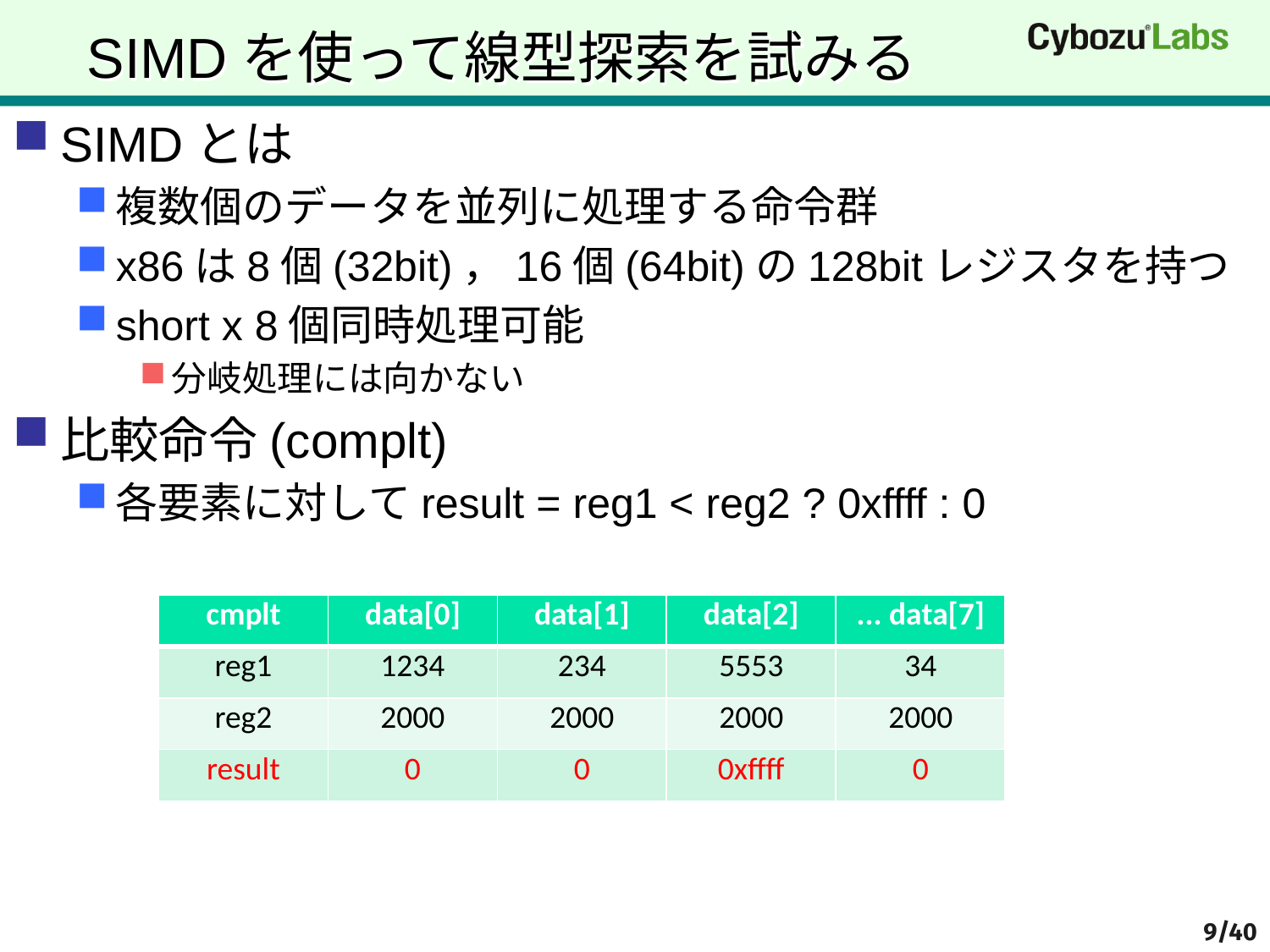

# SIMDを使って線型探索を試みる
SIMDとは
複数個のデータを並列に処理する命令群
x86は8個(32bit)，16個(64bit)の128bitレジスタを持つ
short x 8個同時処理可能
分岐処理には向かない
比較命令(complt)
各要素に対してresult = reg1 < reg2 ? 0xffff : 0
| cmplt | data[0] | data[1] | data[2] | ... data[7] |
| --- | --- | --- | --- | --- |
| reg1 | 1234 | 234 | 5553 | 34 |
| reg2 | 2000 | 2000 | 2000 | 2000 |
| result | 0 | 0 | 0xffff | 0 |

9/40